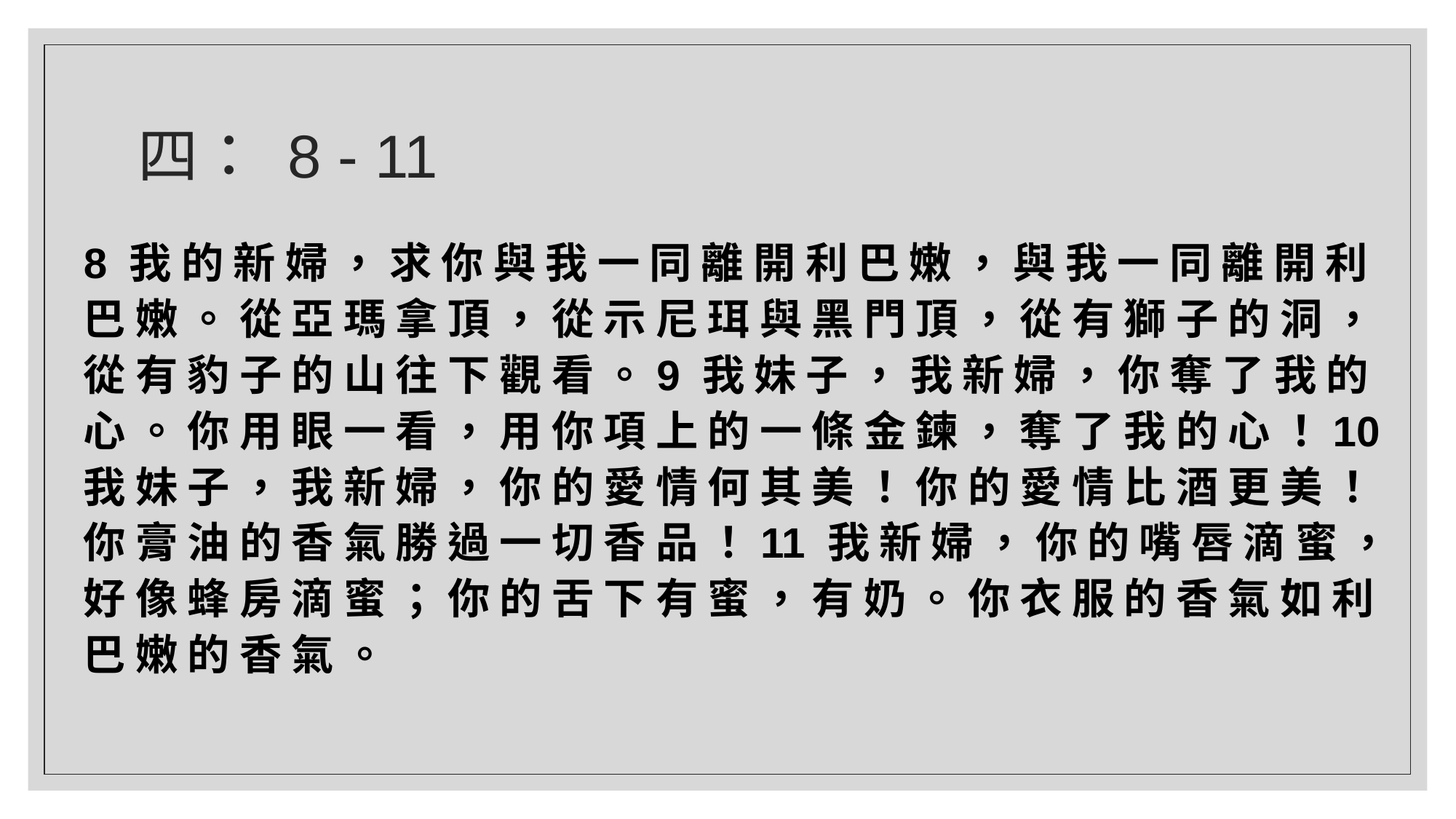

# 四： 8 - 11
8 我 的 新 婦 ， 求 你 與 我 一 同 離 開 利 巴 嫩 ， 與 我 一 同 離 開 利 巴 嫩 。 從 亞 瑪 拿 頂 ， 從 示 尼 珥 與 黑 門 頂 ， 從 有 獅 子 的 洞 ， 從 有 豹 子 的 山 往 下 觀 看 。9 我 妹 子 ， 我 新 婦 ， 你 奪 了 我 的 心 。 你 用 眼 一 看 ， 用 你 項 上 的 一 條 金 鍊 ， 奪 了 我 的 心 ！10 我 妹 子 ， 我 新 婦 ， 你 的 愛 情 何 其 美 ！ 你 的 愛 情 比 酒 更 美 ！ 你 膏 油 的 香 氣 勝 過 一 切 香 品 ！11 我 新 婦 ， 你 的 嘴 唇 滴 蜜 ， 好 像 蜂 房 滴 蜜 ； 你 的 舌 下 有 蜜 ， 有 奶 。 你 衣 服 的 香 氣 如 利 巴 嫩 的 香 氣 。